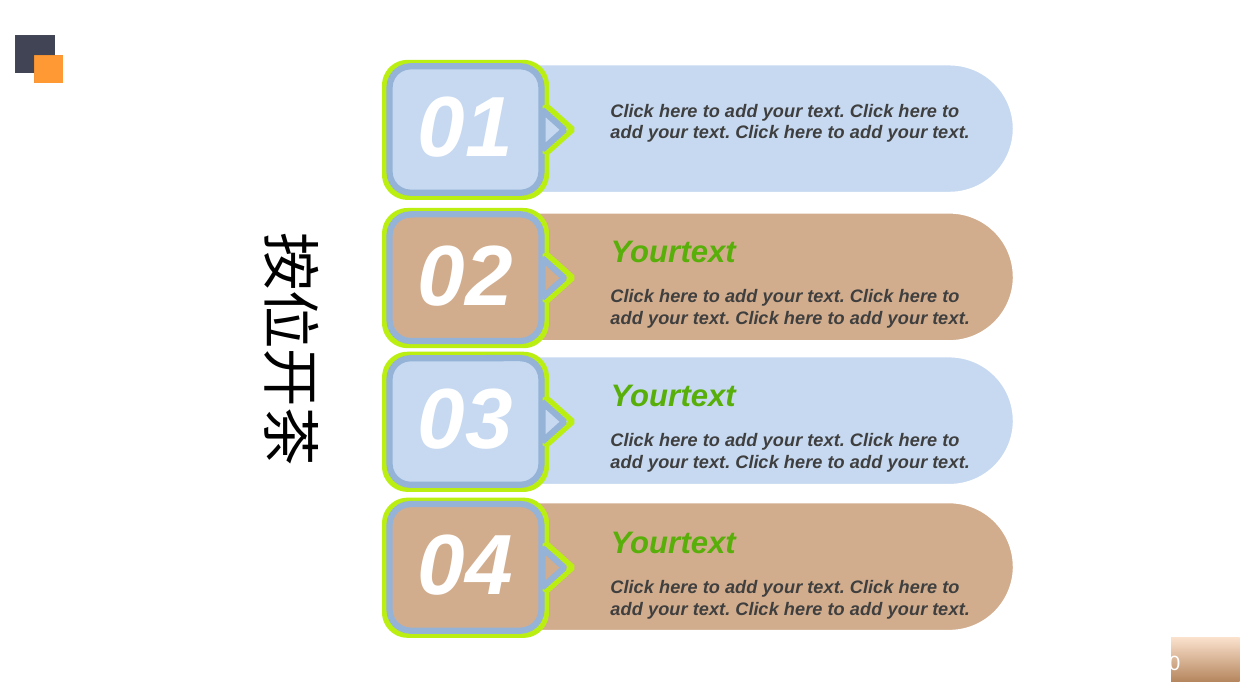

01

Click here to add your text. Click here to add your text. Click here to add your text.

02

按位开茶
Your text
Click here to add your text. Click here to add your text. Click here to add your text.

03

Your text
Click here to add your text. Click here to add your text. Click here to add your text.

04

Your text
Click here to add your text. Click here to add your text. Click here to add your text.
10